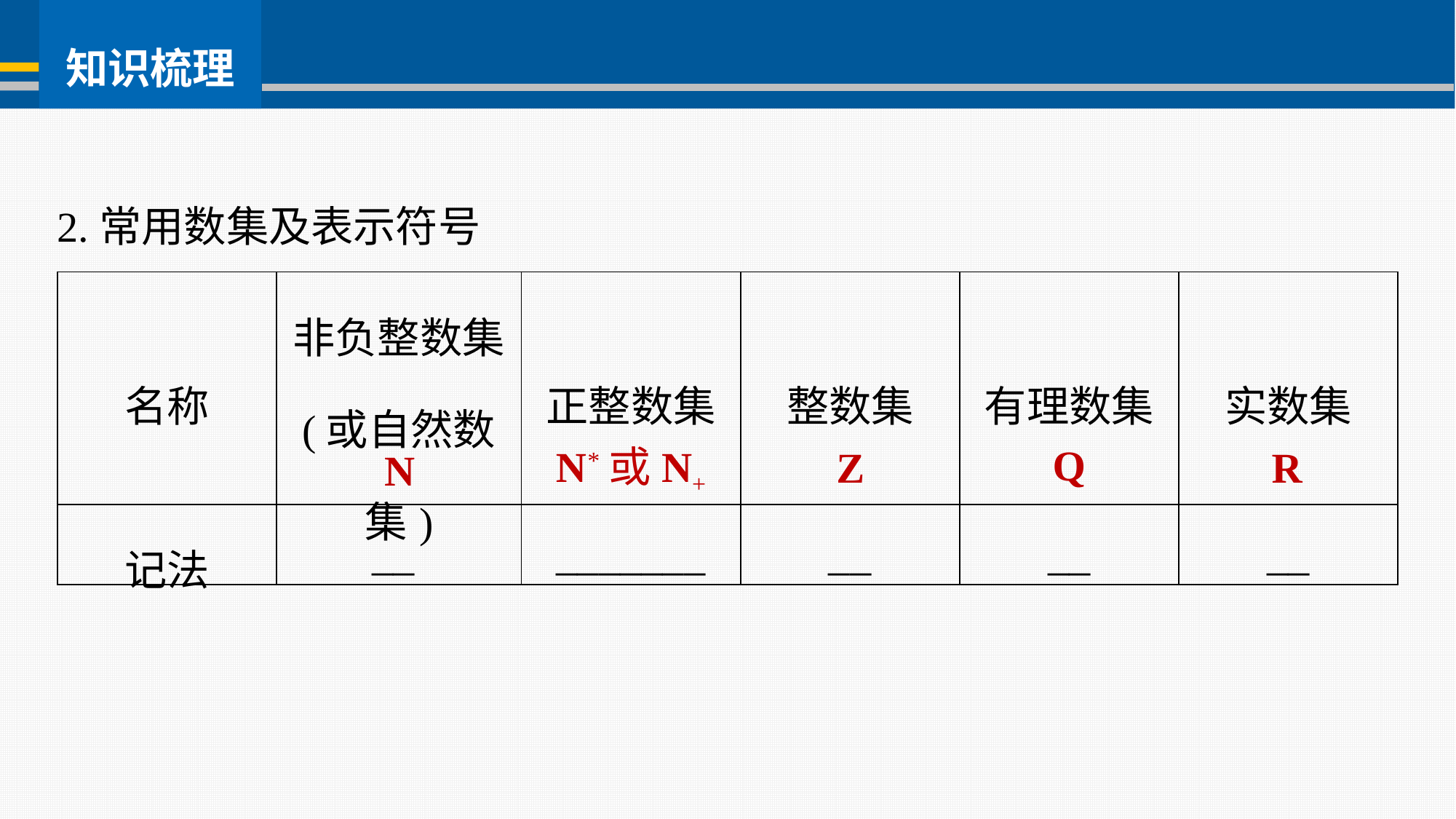

2.常用数集及表示符号
| 名称 | 非负整数集 (或自然数集) | 正整数集 | 整数集 | 有理数集 | 实数集 |
| --- | --- | --- | --- | --- | --- |
| 记法 | \_\_ | \_\_\_\_\_\_\_ | \_\_ | \_\_ | \_\_ |
Q
N*或N+
Z
R
N